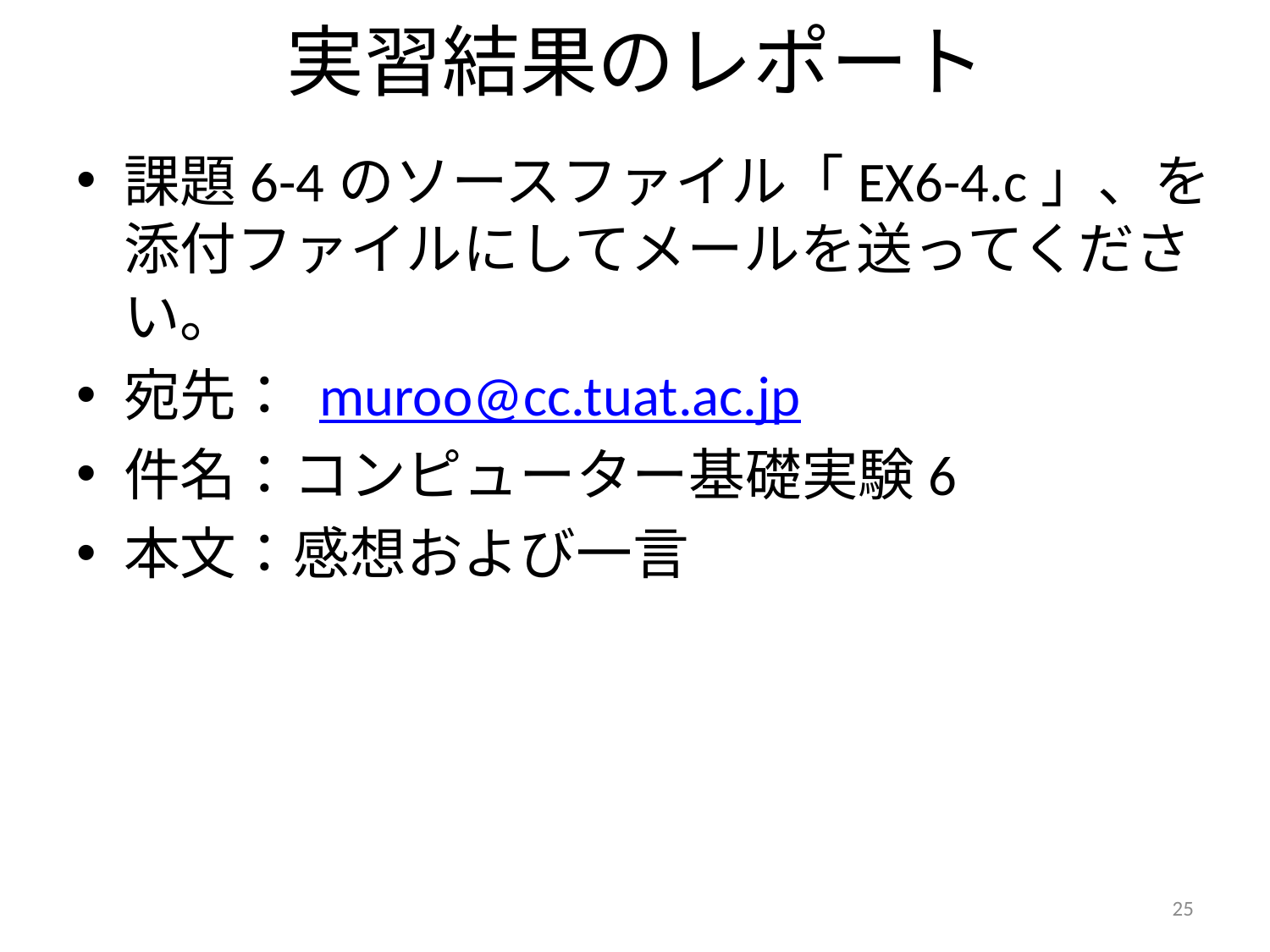

# 実習結果のレポート
課題6-4のソースファイル「EX6-4.c」、を添付ファイルにしてメールを送ってください。
宛先： muroo@cc.tuat.ac.jp
件名：コンピューター基礎実験6
本文：感想および一言
25